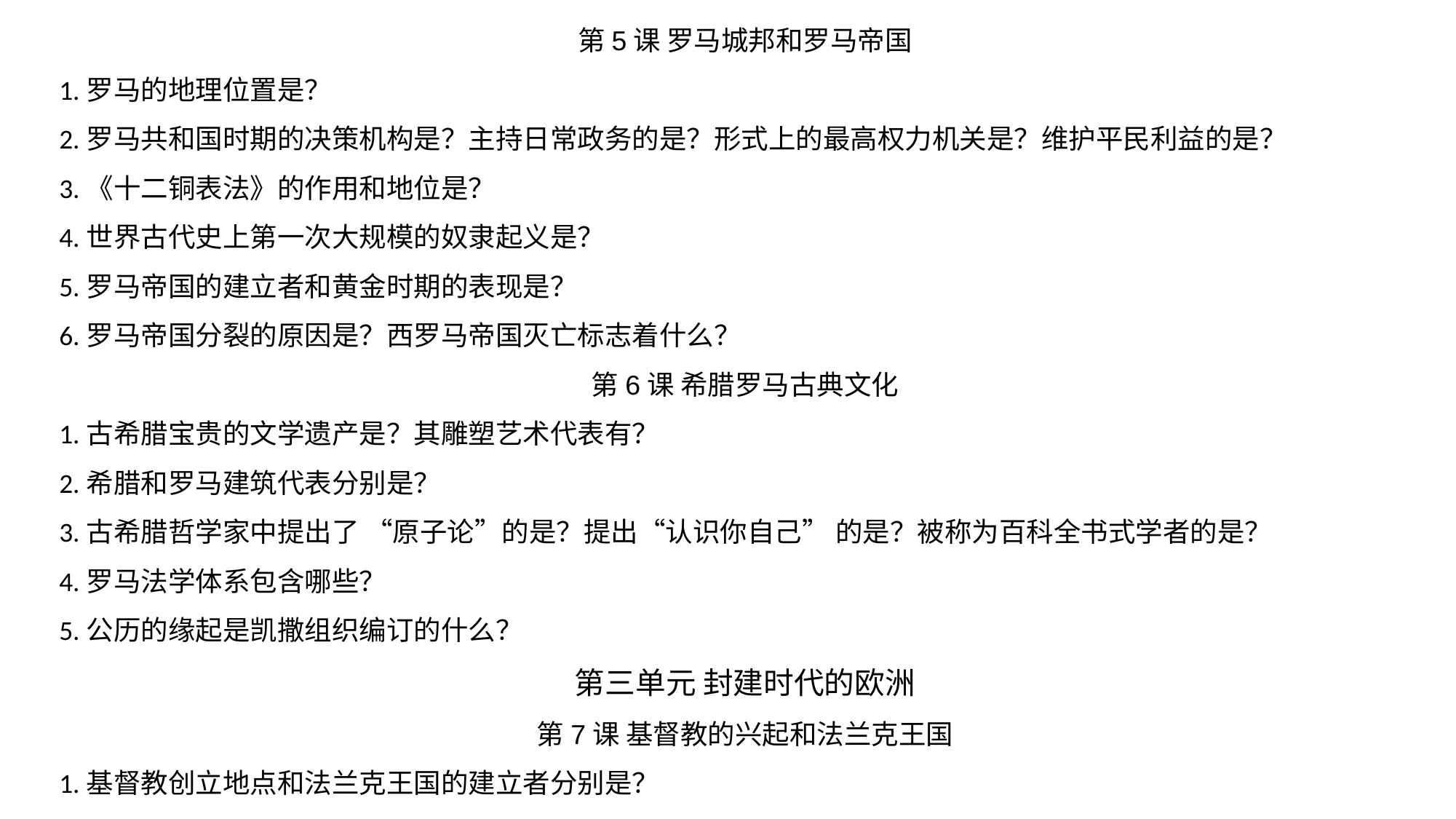

第5课 罗马城邦和罗马帝国
1.罗马的地理位置是？
2.罗马共和国时期的决策机构是？主持日常政务的是？形式上的最高权力机关是？维护平民利益的是？
3.《十二铜表法》的作用和地位是？
4.世界古代史上第一次大规模的奴隶起义是？
5.罗马帝国的建立者和黄金时期的表现是？
6.罗马帝国分裂的原因是？西罗马帝国灭亡标志着什么？
第6课 希腊罗马古典文化
1.古希腊宝贵的文学遗产是？其雕塑艺术代表有？
2.希腊和罗马建筑代表分别是？
3.古希腊哲学家中提出了 “原子论”的是？提出“认识你自己” 的是？被称为百科全书式学者的是？
4.罗马法学体系包含哪些？
5.公历的缘起是凯撒组织编订的什么？
第三单元 封建时代的欧洲
第7课 基督教的兴起和法兰克王国
1.基督教创立地点和法兰克王国的建立者分别是？